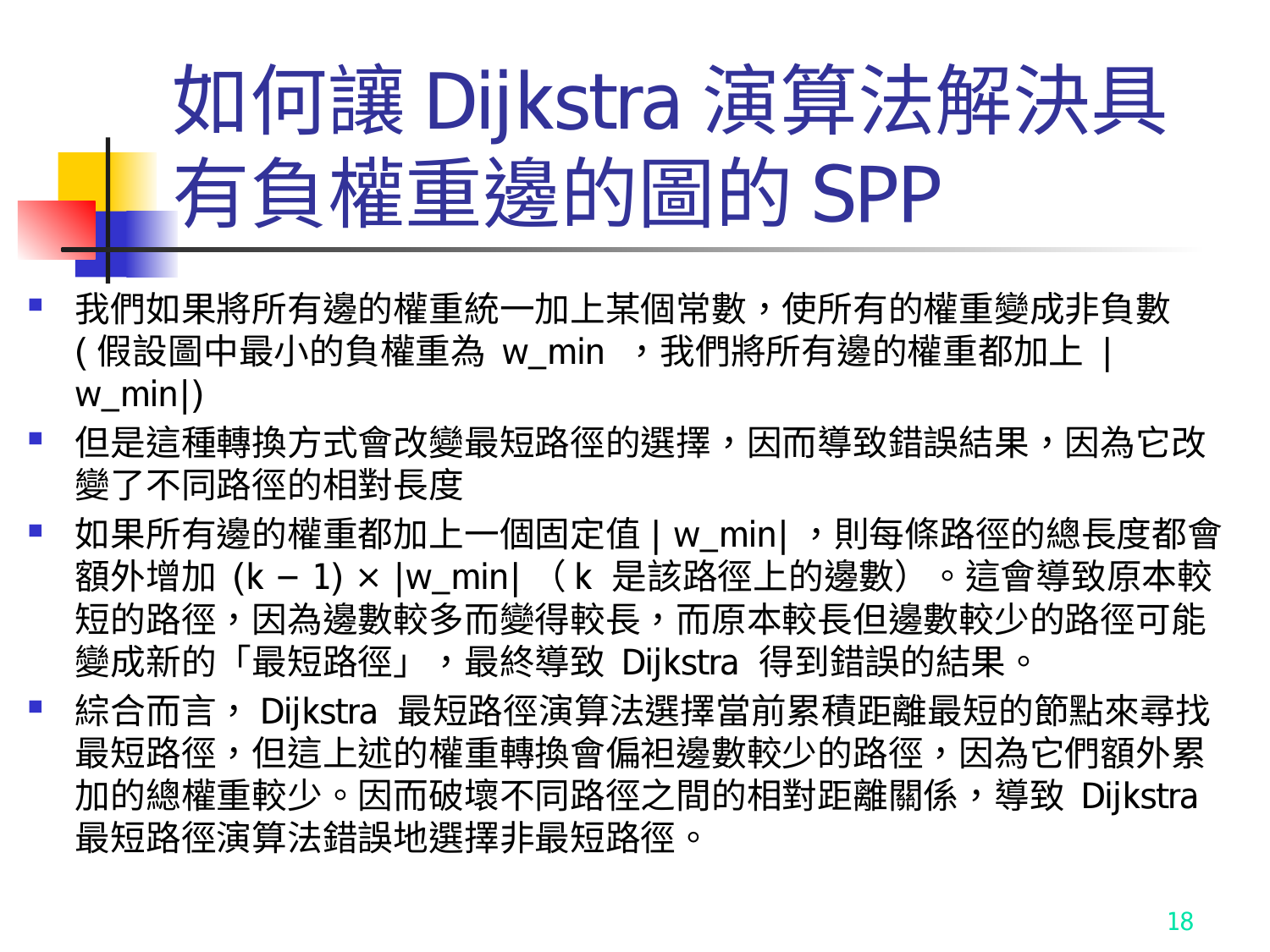

# 如何讓Dijkstra演算法解決具有負權重邊的圖的SPP
我們如果將所有邊的權重統一加上某個常數，使所有的權重變成非負數
(假設圖中最小的負權重為 w_min ，我們將所有邊的權重都加上 |w_min|)
但是這種轉換方式會改變最短路徑的選擇，因而導致錯誤結果，因為它改變了不同路徑的相對長度
如果所有邊的權重都加上一個固定值| w_min|，則每條路徑的總長度都會額外增加 (k − 1) × |w_min|（k 是該路徑上的邊數）。這會導致原本較短的路徑，因為邊數較多而變得較長，而原本較長但邊數較少的路徑可能變成新的「最短路徑」，最終導致 Dijkstra 得到錯誤的結果。
綜合而言，Dijkstra 最短路徑演算法選擇當前累積距離最短的節點來尋找最短路徑，但這上述的權重轉換會偏袒邊數較少的路徑，因為它們額外累加的總權重較少。因而破壞不同路徑之間的相對距離關係，導致 Dijkstra 最短路徑演算法錯誤地選擇非最短路徑。
18